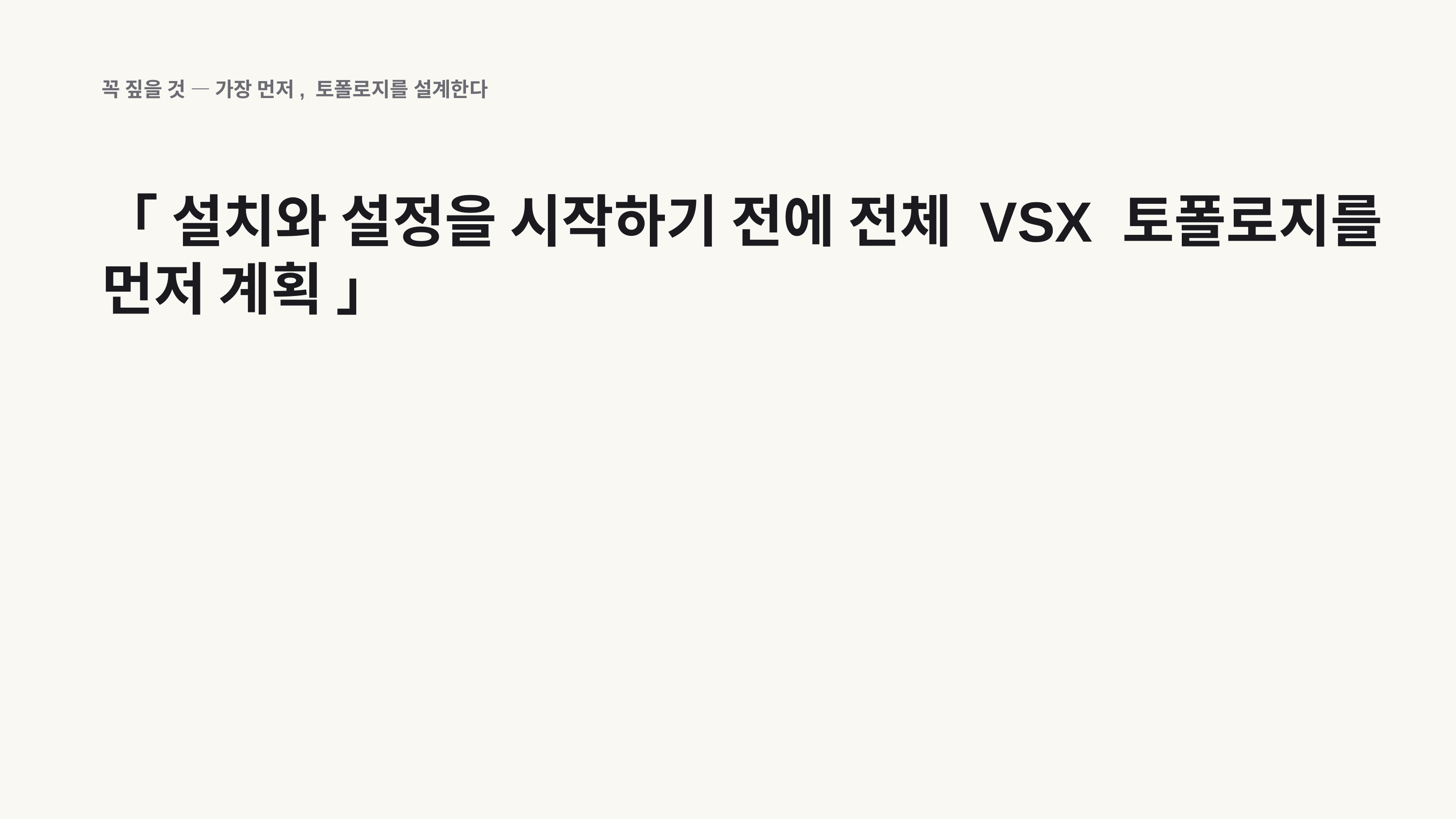

꼭 짚을 것 — 가장 먼저, 토폴로지를 설계한다
「 설치와 설정을 시작하기 전에 전체 VSX 토폴로지를 먼저 계획 」